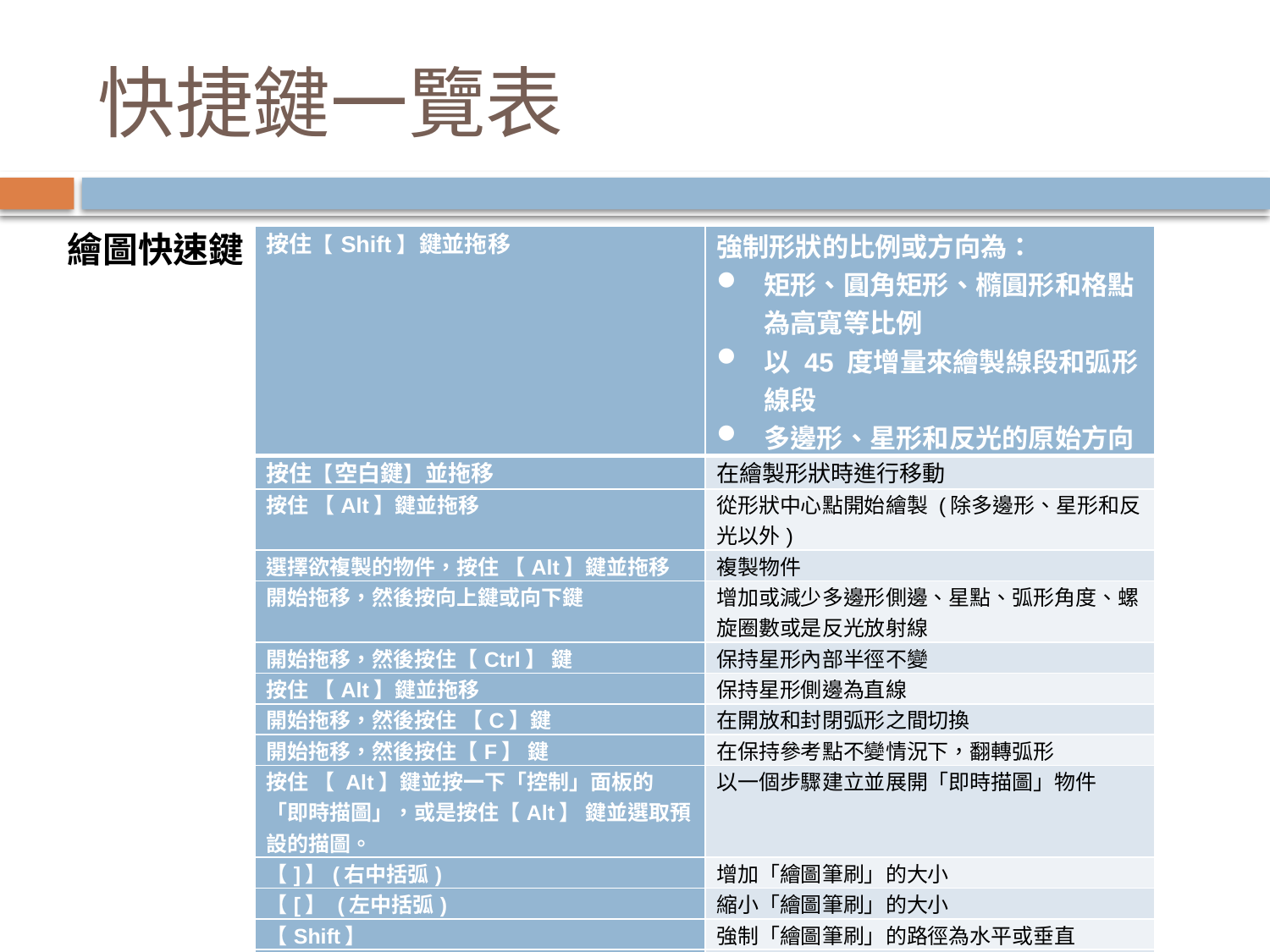

# 快捷鍵一覽表
繪圖快速鍵
| 按住【Shift】鍵並拖移 | 強制形狀的比例或方向為： 矩形、圓角矩形、橢圓形和格點為高寬等比例 以 45 度增量來繪製線段和弧形線段 多邊形、星形和反光的原始方向 |
| --- | --- |
| 按住【空白鍵】並拖移 | 在繪製形狀時進行移動 |
| 按住 【Alt】鍵並拖移 | 從形狀中心點開始繪製 (除多邊形、星形和反光以外) |
| 選擇欲複製的物件，按住 【Alt】鍵並拖移 | 複製物件 |
| 開始拖移，然後按向上鍵或向下鍵 | 增加或減少多邊形側邊、星點、弧形角度、螺旋圈數或是反光放射線 |
| 開始拖移，然後按住【Ctrl】 鍵 | 保持星形內部半徑不變 |
| 按住 【Alt】鍵並拖移 | 保持星形側邊為直線 |
| 開始拖移，然後按住 【C】鍵 | 在開放和封閉弧形之間切換 |
| 開始拖移，然後按住【F】 鍵 | 在保持參考點不變情況下，翻轉弧形 |
| 按住 【 Alt】鍵並按一下「控制」面板的「即時描圖」，或是按住【Alt】 鍵並選取預設的描圖。 | 以一個步驟建立並展開「即時描圖」物件 |
| 【]】(右中括弧) | 增加「繪圖筆刷」的大小 |
| 【[】 (左中括弧) | 縮小「繪圖筆刷」的大小 |
| 【Shift】 | 強制「繪圖筆刷」的路徑為水平或垂直 |
| 【Shift】+【D 】 | 透過繪圖模式切換 |
| 選取路徑，然後按【Ctrl】+【 J 】 | 合併兩個或更多路徑 |
| 選取路徑，然後按 【Shift】+【 Ctrl】+【Alt】+【J】 | 建立轉角或平滑合併 |